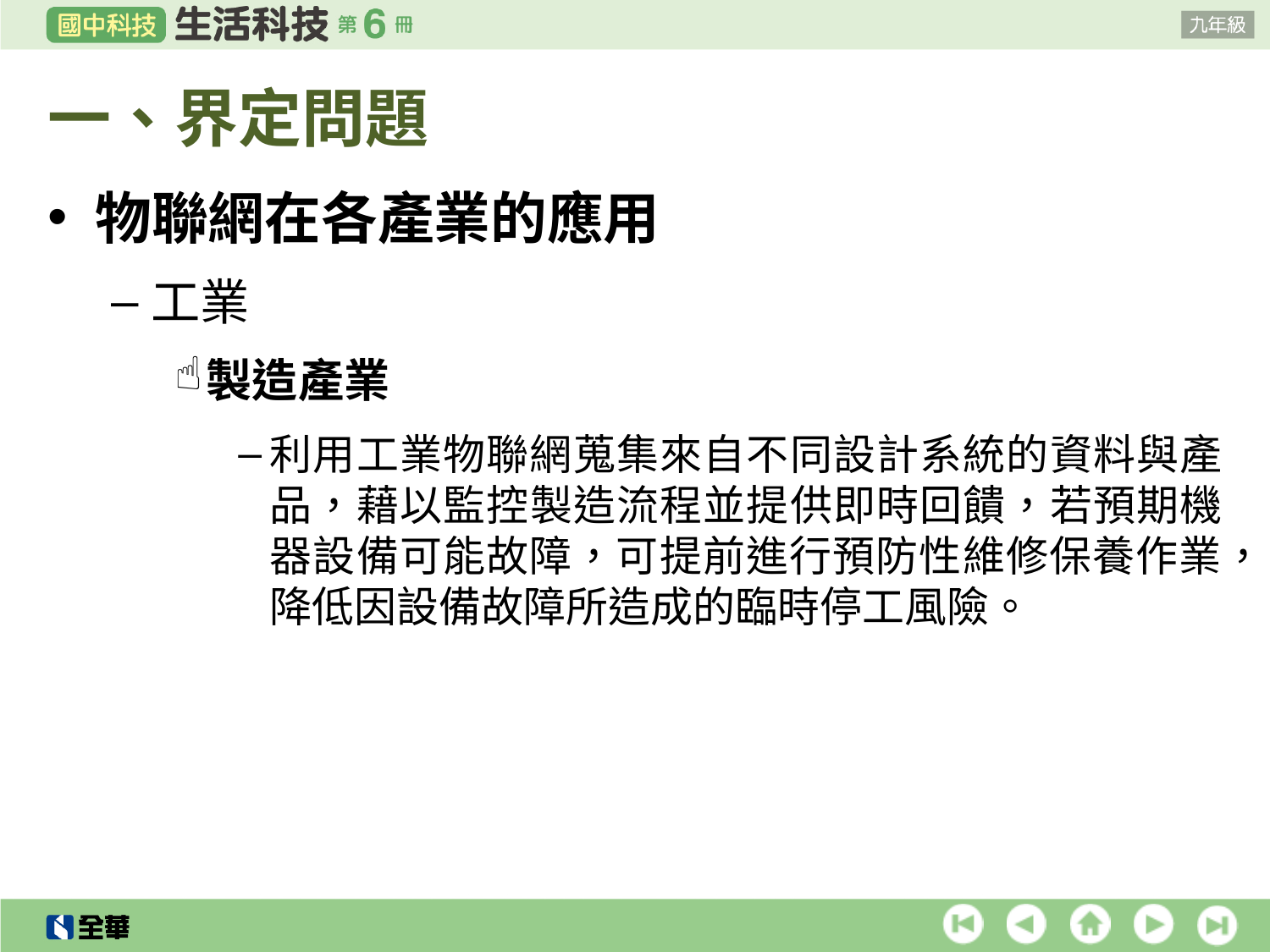

# 一、界定問題
物聯網在各產業的應用
工業
製造產業
利用工業物聯網蒐集來自不同設計系統的資料與產品，藉以監控製造流程並提供即時回饋，若預期機器設備可能故障，可提前進行預防性維修保養作業，降低因設備故障所造成的臨時停工風險。